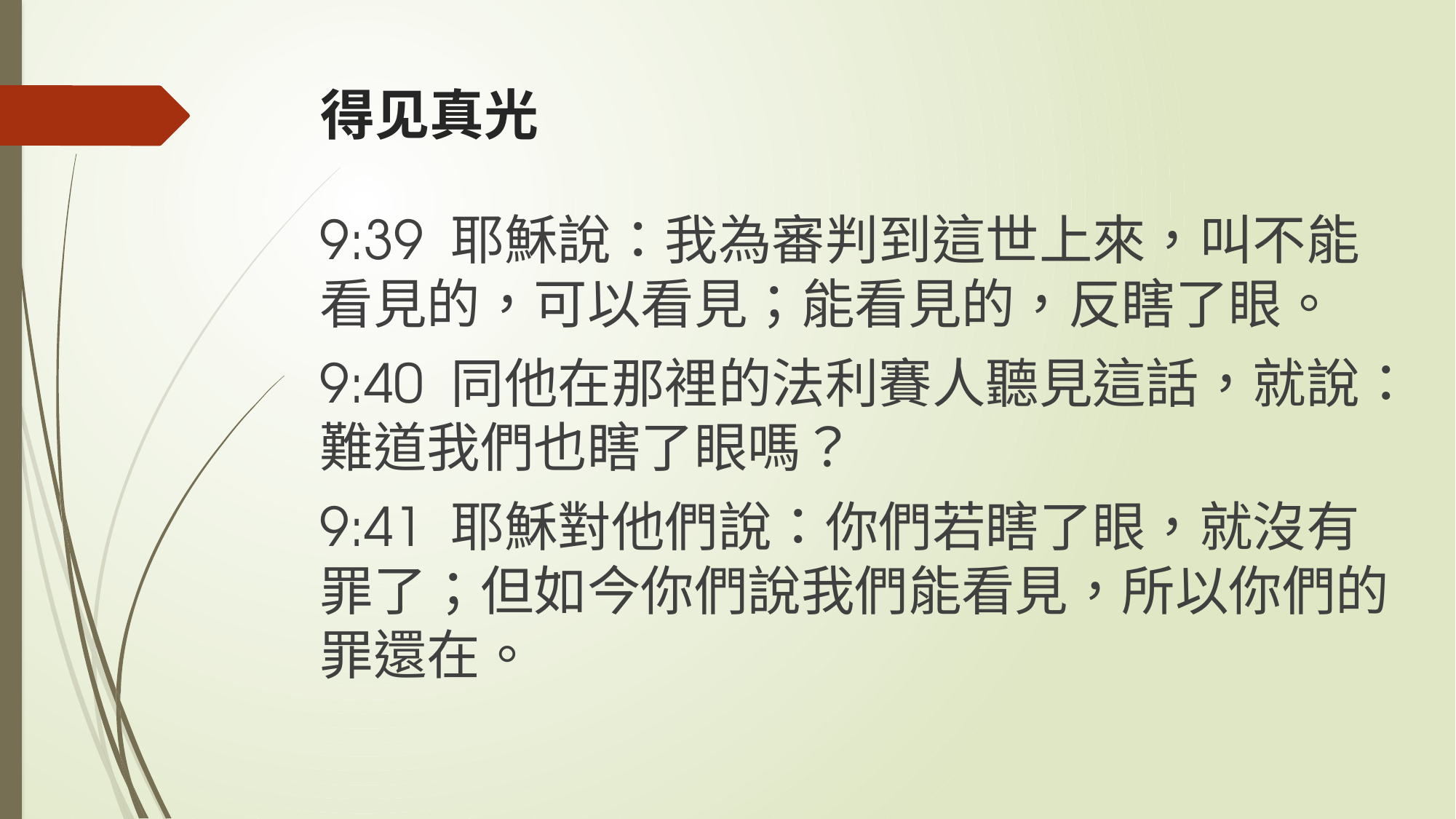

# 得见真光
9:39 耶穌說：我為審判到這世上來，叫不能看見的，可以看見；能看見的，反瞎了眼。
9:40 同他在那裡的法利賽人聽見這話，就說：難道我們也瞎了眼嗎？
9:41 耶穌對他們說：你們若瞎了眼，就沒有罪了；但如今你們說我們能看見，所以你們的罪還在。